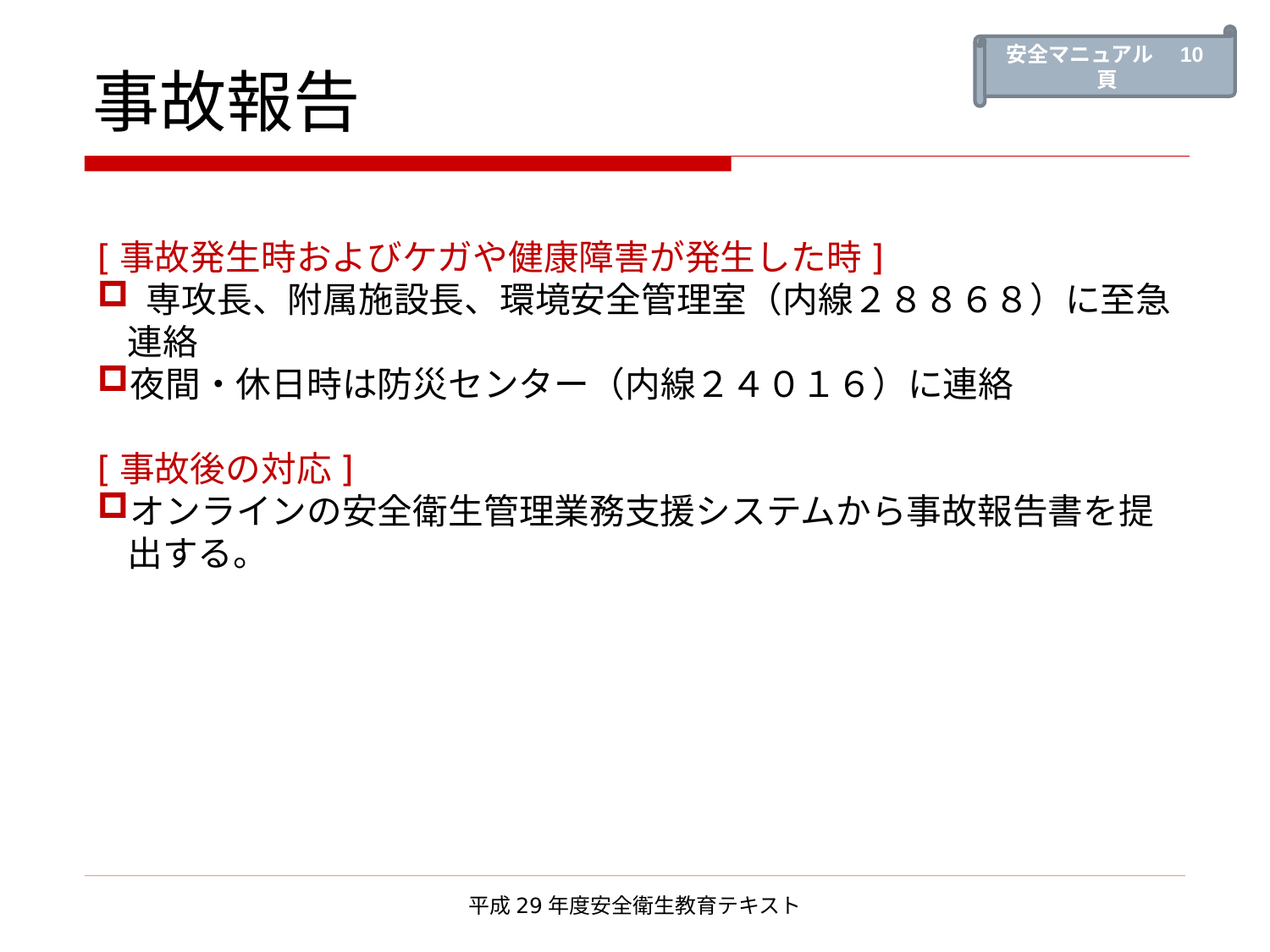

安全マニュアル　10頁
# 事故報告

[事故発生時およびケガや健康障害が発生した時]
 専攻長、附属施設長、環境安全管理室（内線２８８６８）に至急連絡
夜間・休日時は防災センター（内線２４０１６）に連絡

[事故後の対応]
オンラインの安全衛生管理業務支援システムから事故報告書を提出する。
平成29年度安全衛生教育テキスト